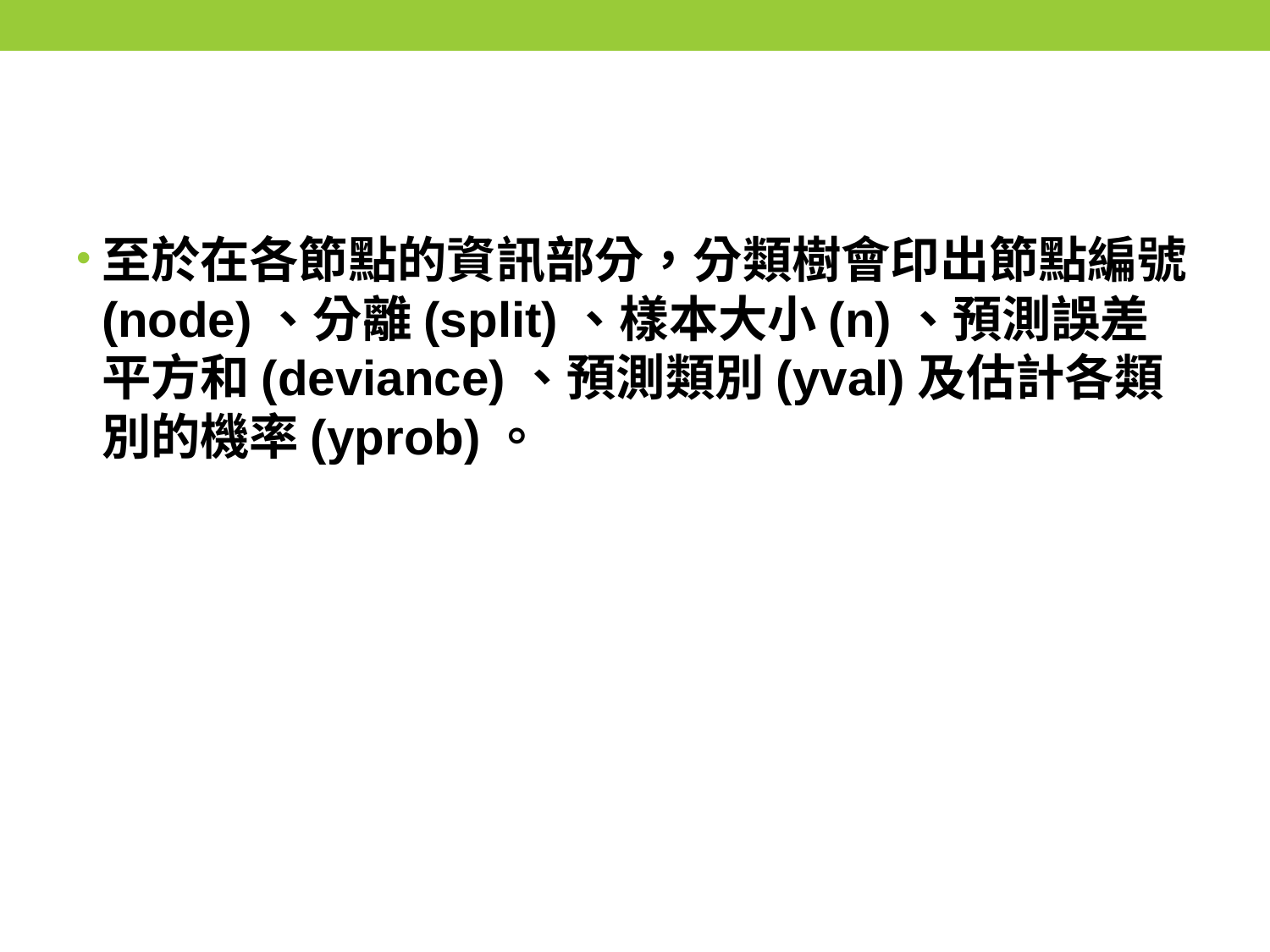

#
至於在各節點的資訊部分，分類樹會印出節點編號(node)、分離(split)、樣本大小(n)、預測誤差平方和(deviance)、預測類別(yval)及估計各類別的機率(yprob)。